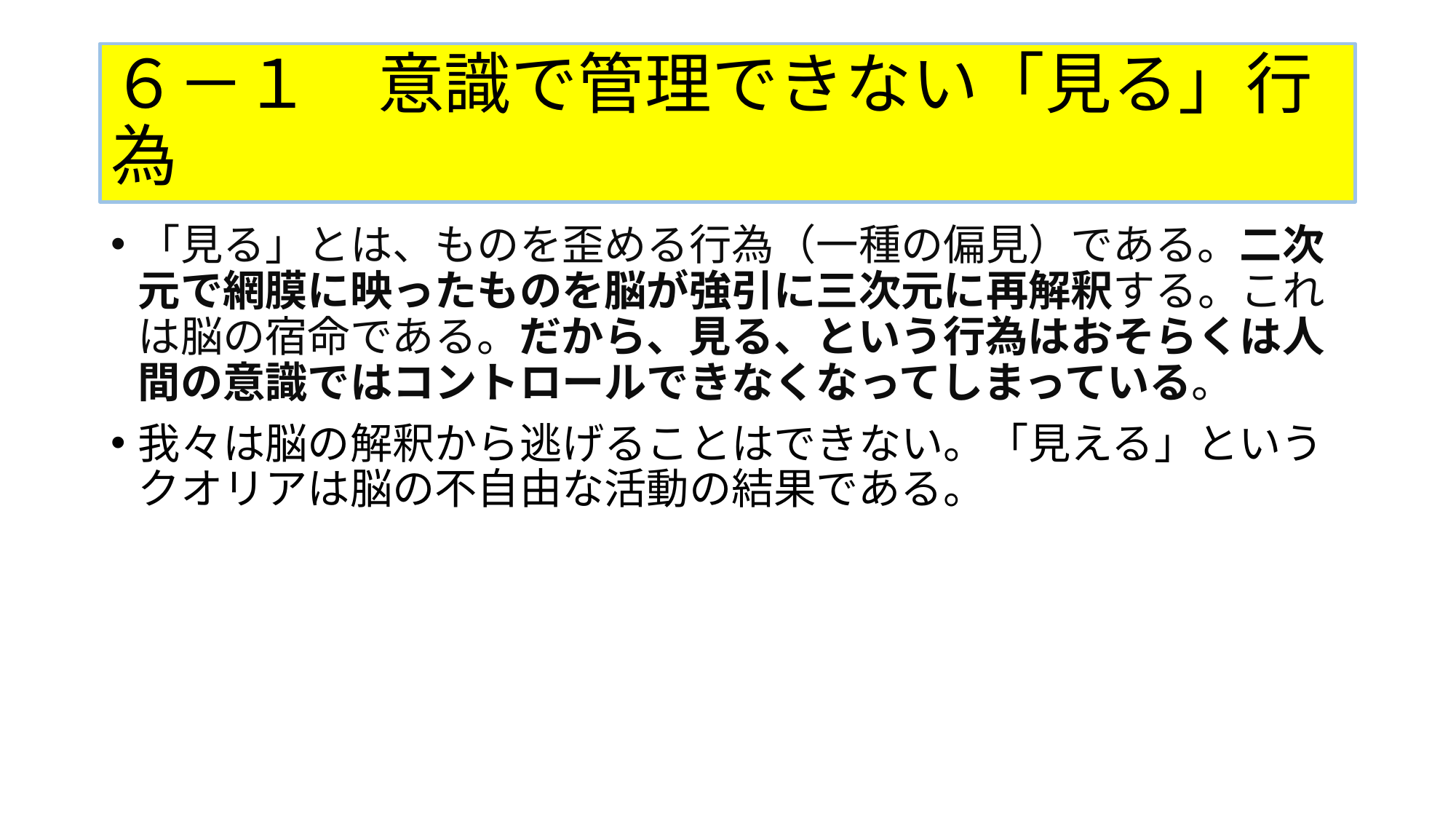

# ６－１　意識で管理できない「見る」行為
「見る」とは、ものを歪める行為（一種の偏見）である。二次元で網膜に映ったものを脳が強引に三次元に再解釈する。これは脳の宿命である。だから、見る、という行為はおそらくは人間の意識ではコントロールできなくなってしまっている。
我々は脳の解釈から逃げることはできない。「見える」というクオリアは脳の不自由な活動の結果である。